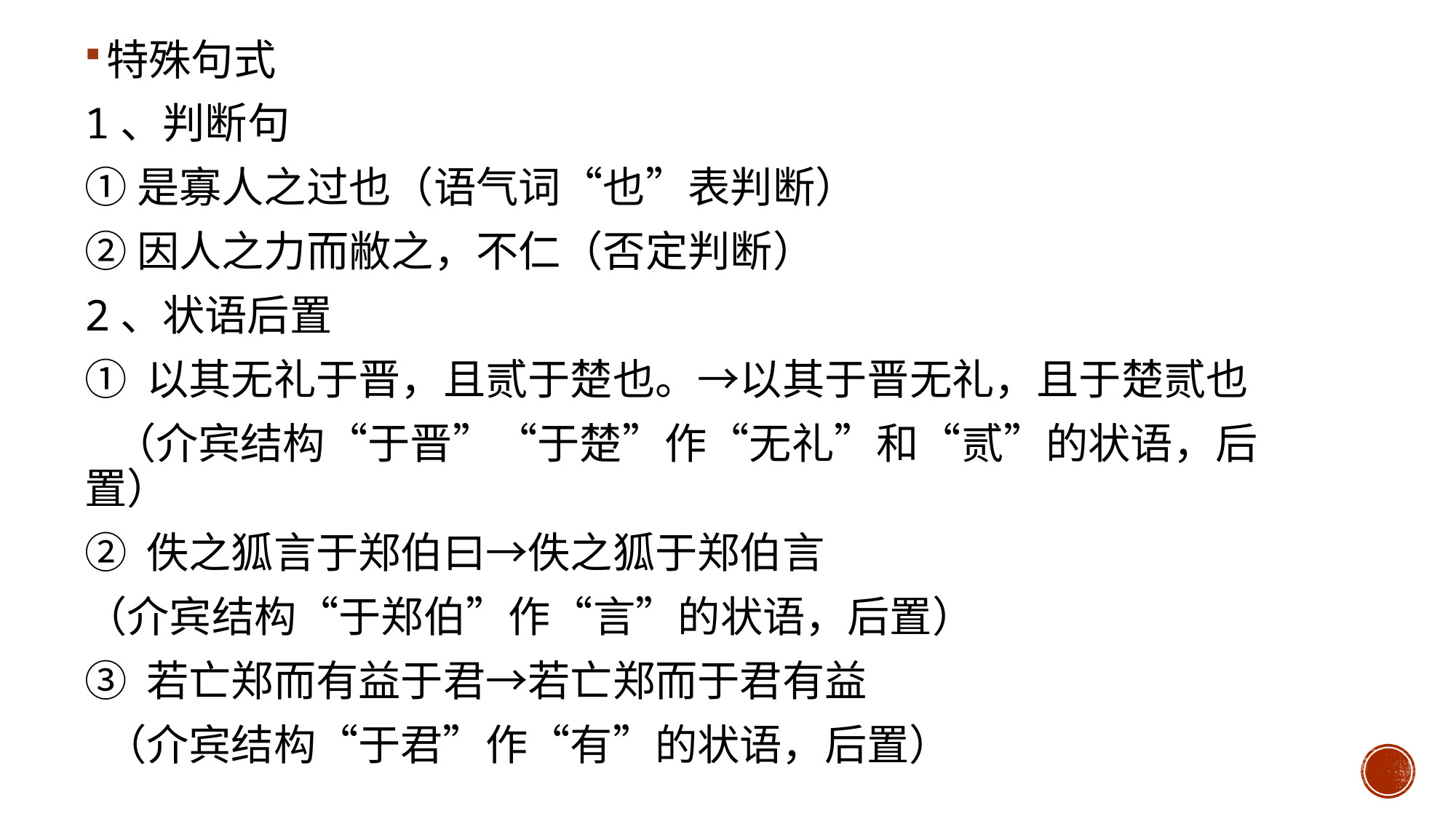

特殊句式
1、判断句
①是寡人之过也（语气词“也”表判断）
②因人之力而敝之，不仁（否定判断）
2、状语后置
① 以其无礼于晋，且贰于楚也。→以其于晋无礼，且于楚贰也
  （介宾结构“于晋”“于楚”作“无礼”和“贰”的状语，后置）
② 佚之狐言于郑伯曰→佚之狐于郑伯言
（介宾结构“于郑伯”作“言”的状语，后置）
③ 若亡郑而有益于君→若亡郑而于君有益
 （介宾结构“于君”作“有”的状语，后置）